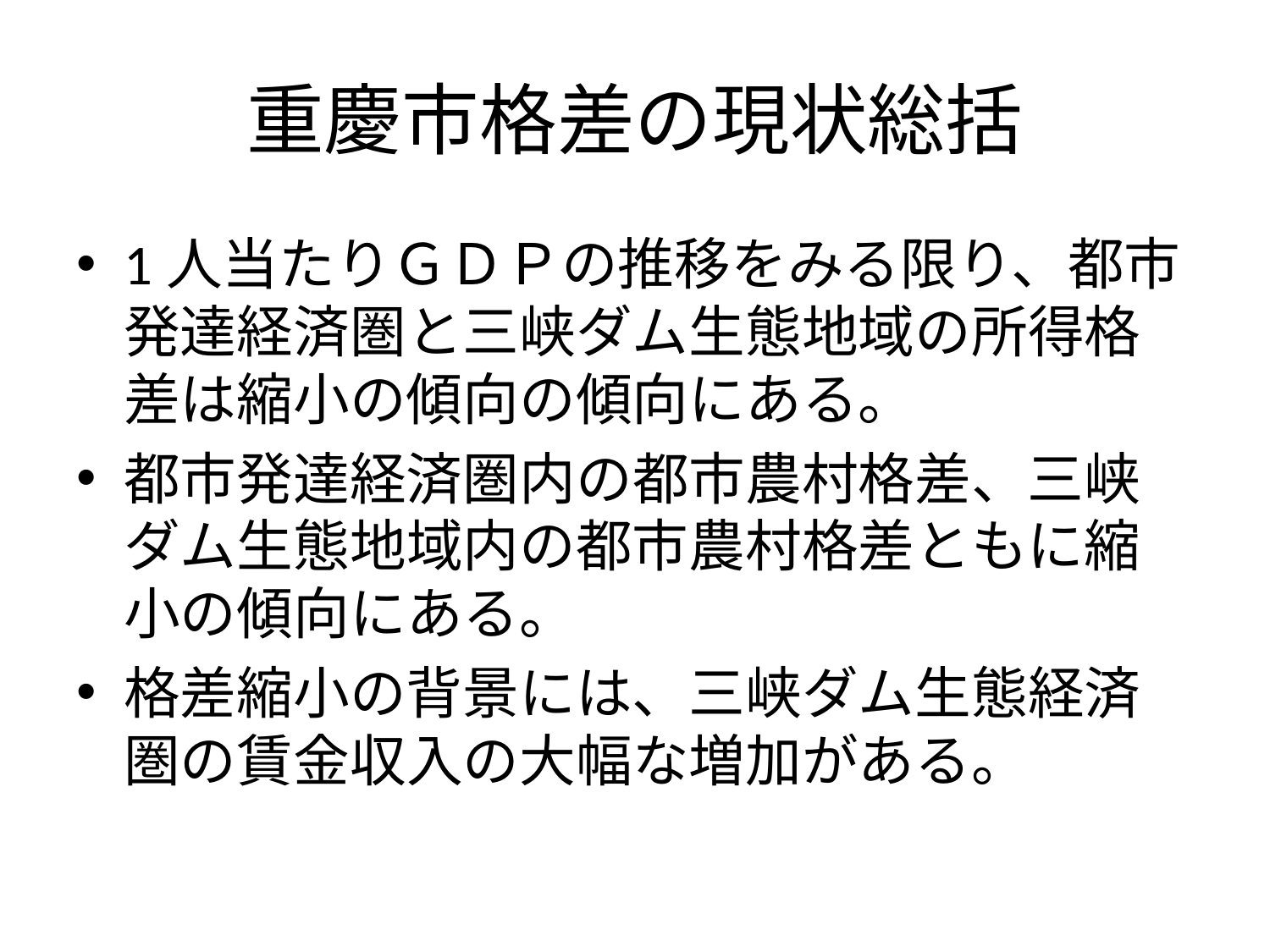

# 重慶市格差の現状総括
1人当たりＧＤＰの推移をみる限り、都市発達経済圏と三峡ダム生態地域の所得格差は縮小の傾向の傾向にある。
都市発達経済圏内の都市農村格差、三峡ダム生態地域内の都市農村格差ともに縮小の傾向にある。
格差縮小の背景には、三峡ダム生態経済圏の賃金収入の大幅な増加がある。